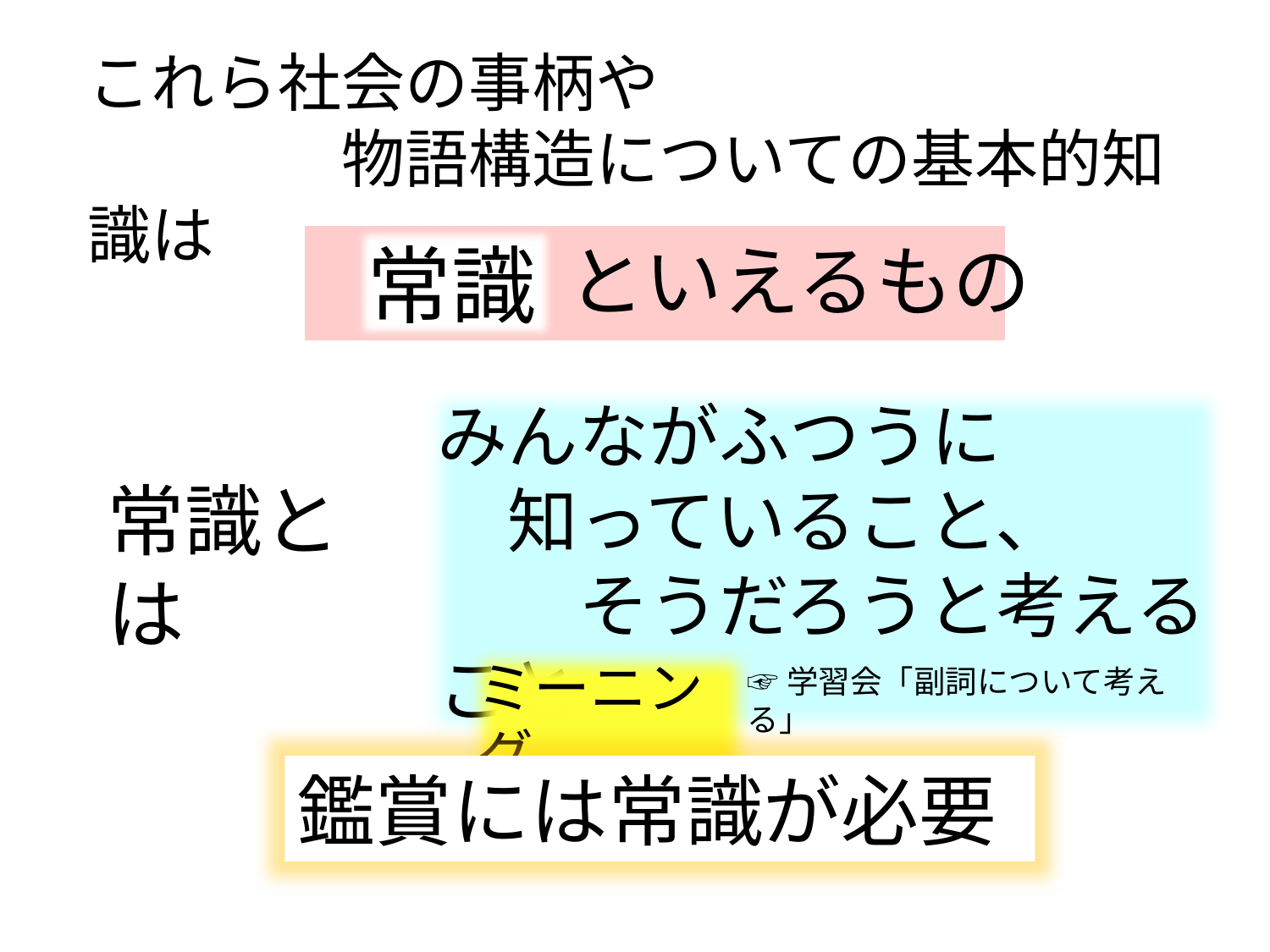

これら社会の事柄や
　　　　物語構造についての基本的知識は

常識
といえるもの
みんながふつうに
　知っていること、
　　そうだろうと考えること
常識とは
ミーニング
☞学習会「副詞について考える」
鑑賞には常識が必要